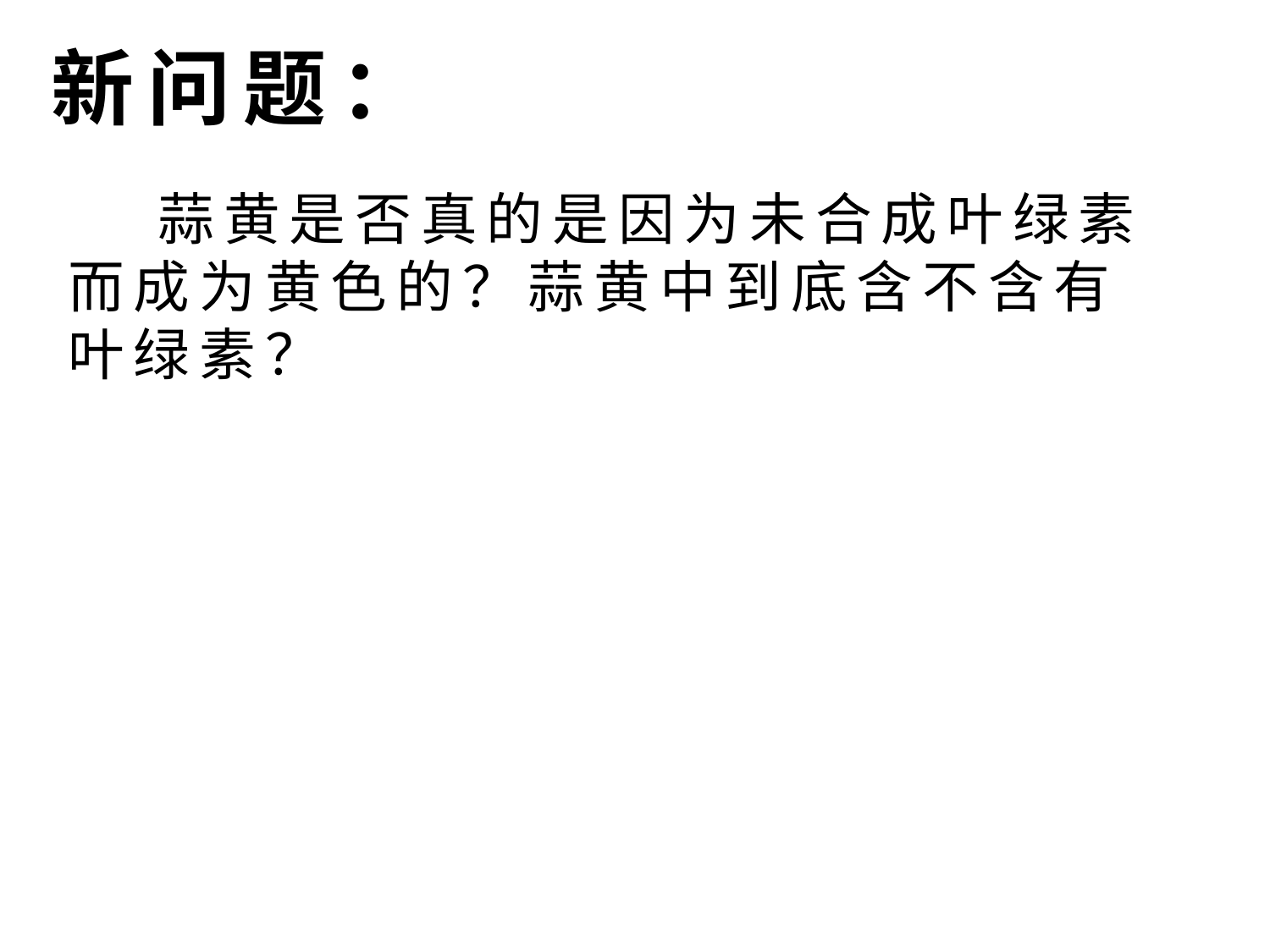

新问题：
# 蒜黄是否真的是因为未合成叶绿素而成为黄色的？蒜黄中到底含不含有叶绿素？
？